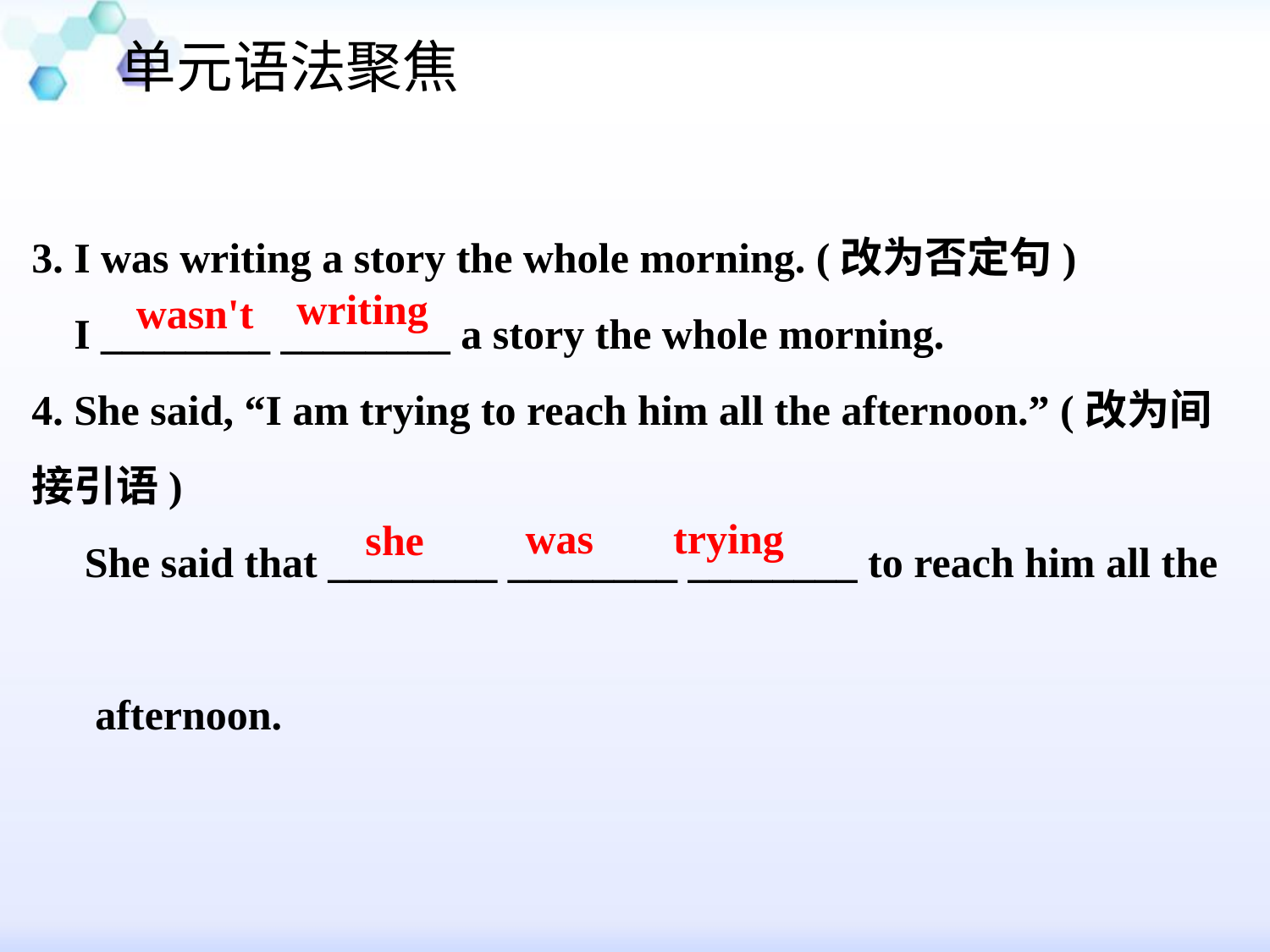

单元语法聚焦
#
3. I was writing a story the whole morning. (改为否定句)
    I ________ ________ a story the whole morning.
4. She said, “I am trying to reach him all the afternoon.” (改为间接引语)
     She said that ________ ________ ________ to reach him all the
      afternoon.

writing
wasn't
trying
was
she